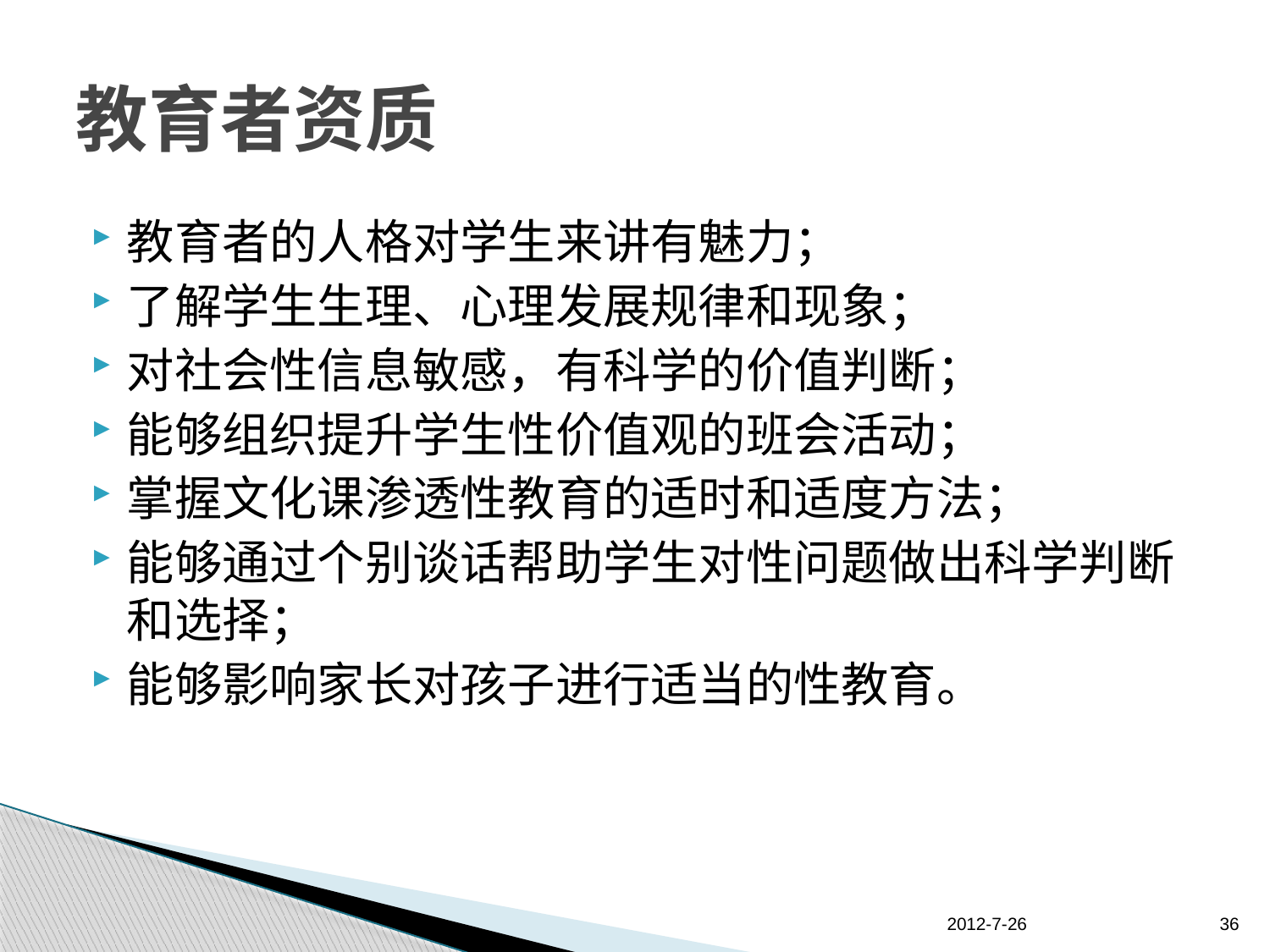

# 教育者资质
教育者的人格对学生来讲有魅力；
了解学生生理、心理发展规律和现象；
对社会性信息敏感，有科学的价值判断；
能够组织提升学生性价值观的班会活动；
掌握文化课渗透性教育的适时和适度方法；
能够通过个别谈话帮助学生对性问题做出科学判断和选择；
能够影响家长对孩子进行适当的性教育。

2012-7-26
36